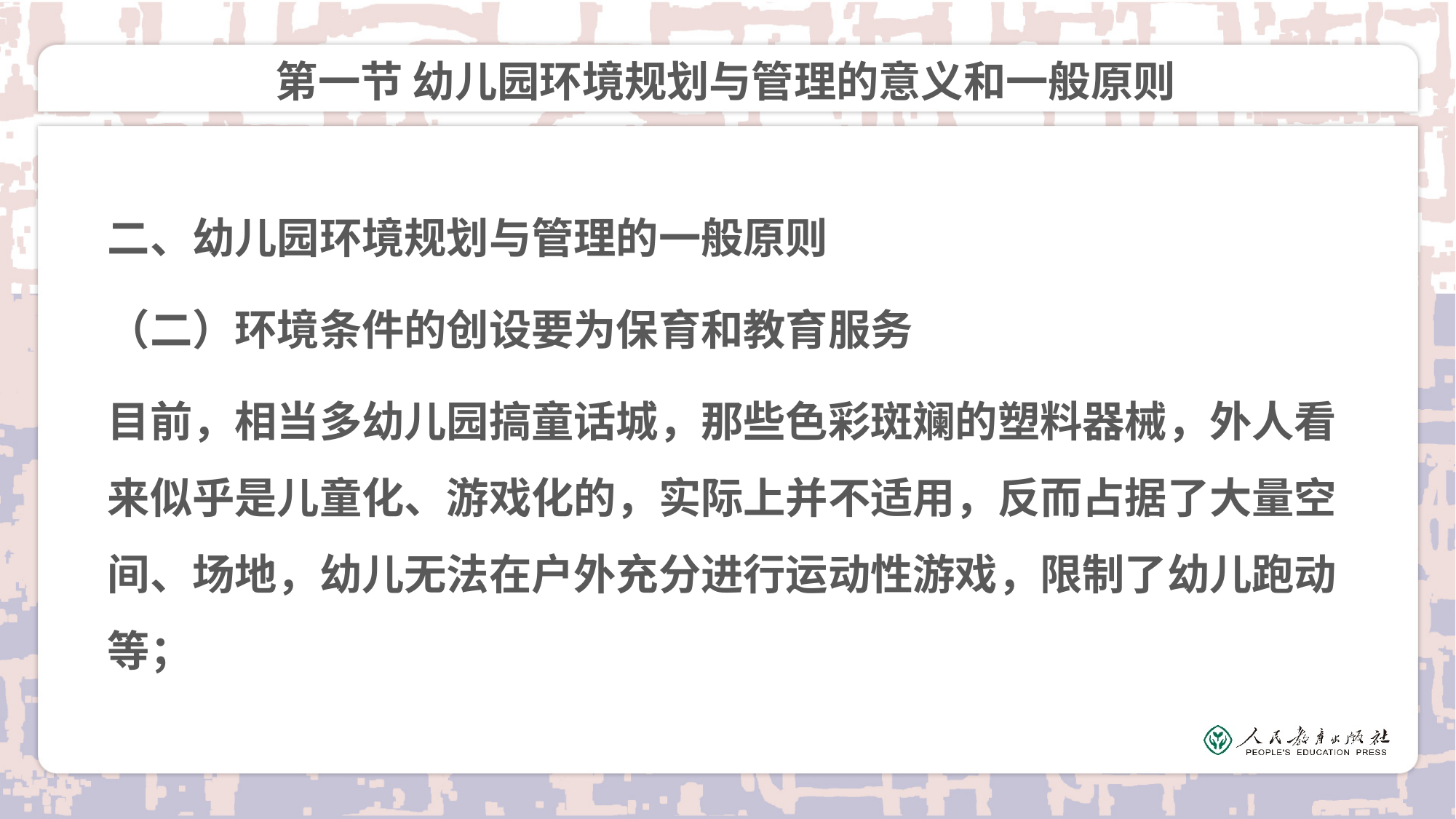

# 第一节 幼儿园环境规划与管理的意义和一般原则
二、幼儿园环境规划与管理的一般原则
（二）环境条件的创设要为保育和教育服务
目前，相当多幼儿园搞童话城，那些色彩斑斓的塑料器械，外人看来似乎是儿童化、游戏化的，实际上并不适用，反而占据了大量空间、场地，幼儿无法在户外充分进行运动性游戏，限制了幼儿跑动等；